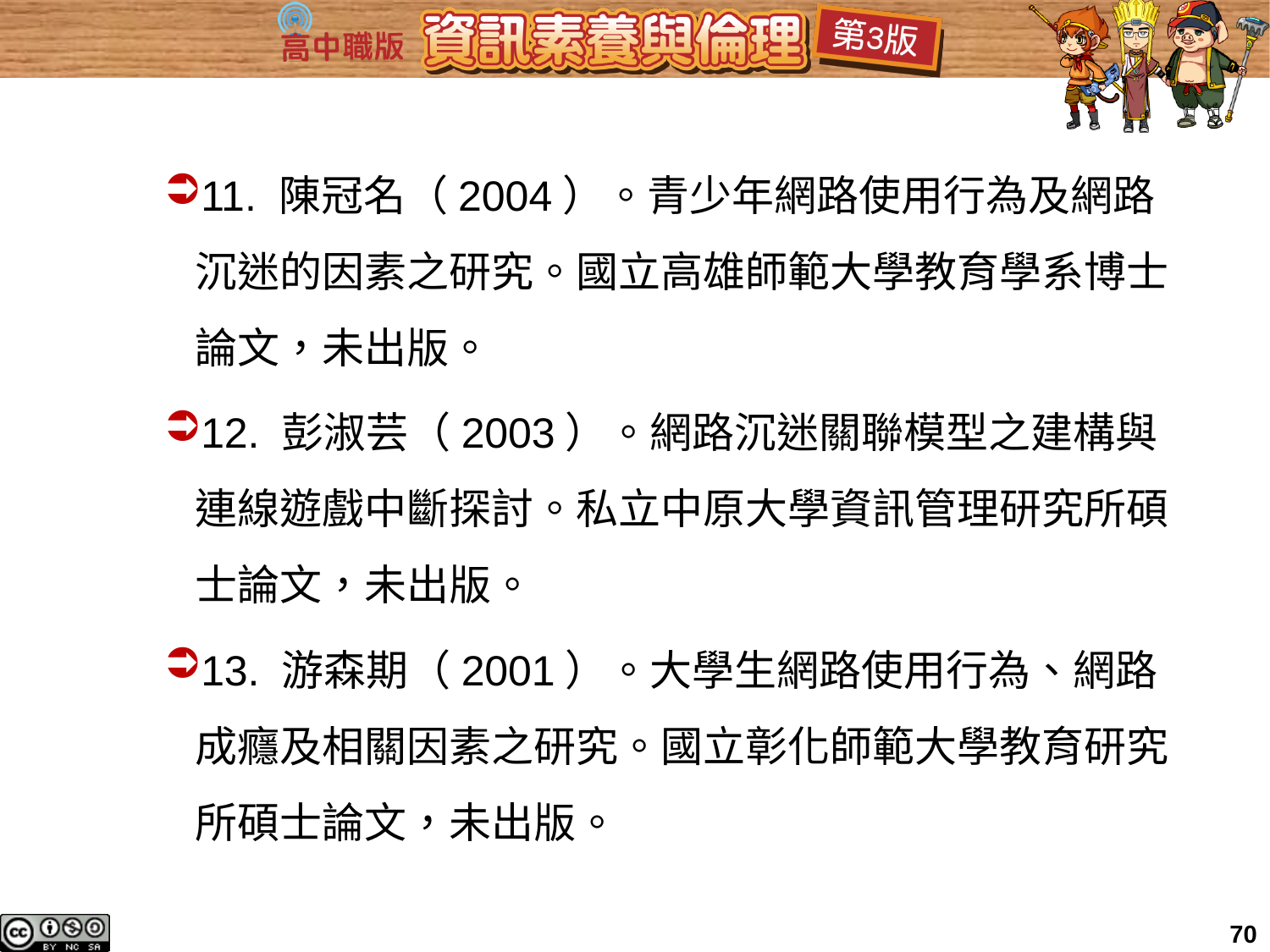

11. 陳冠名（2004）。青少年網路使用行為及網路沉迷的因素之研究。國立高雄師範大學教育學系博士論文，未出版。
12. 彭淑芸（2003）。網路沉迷關聯模型之建構與連線遊戲中斷探討。私立中原大學資訊管理研究所碩士論文，未出版。
13. 游森期（2001）。大學生網路使用行為、網路成癮及相關因素之研究。國立彰化師範大學教育研究所碩士論文，未出版。
70